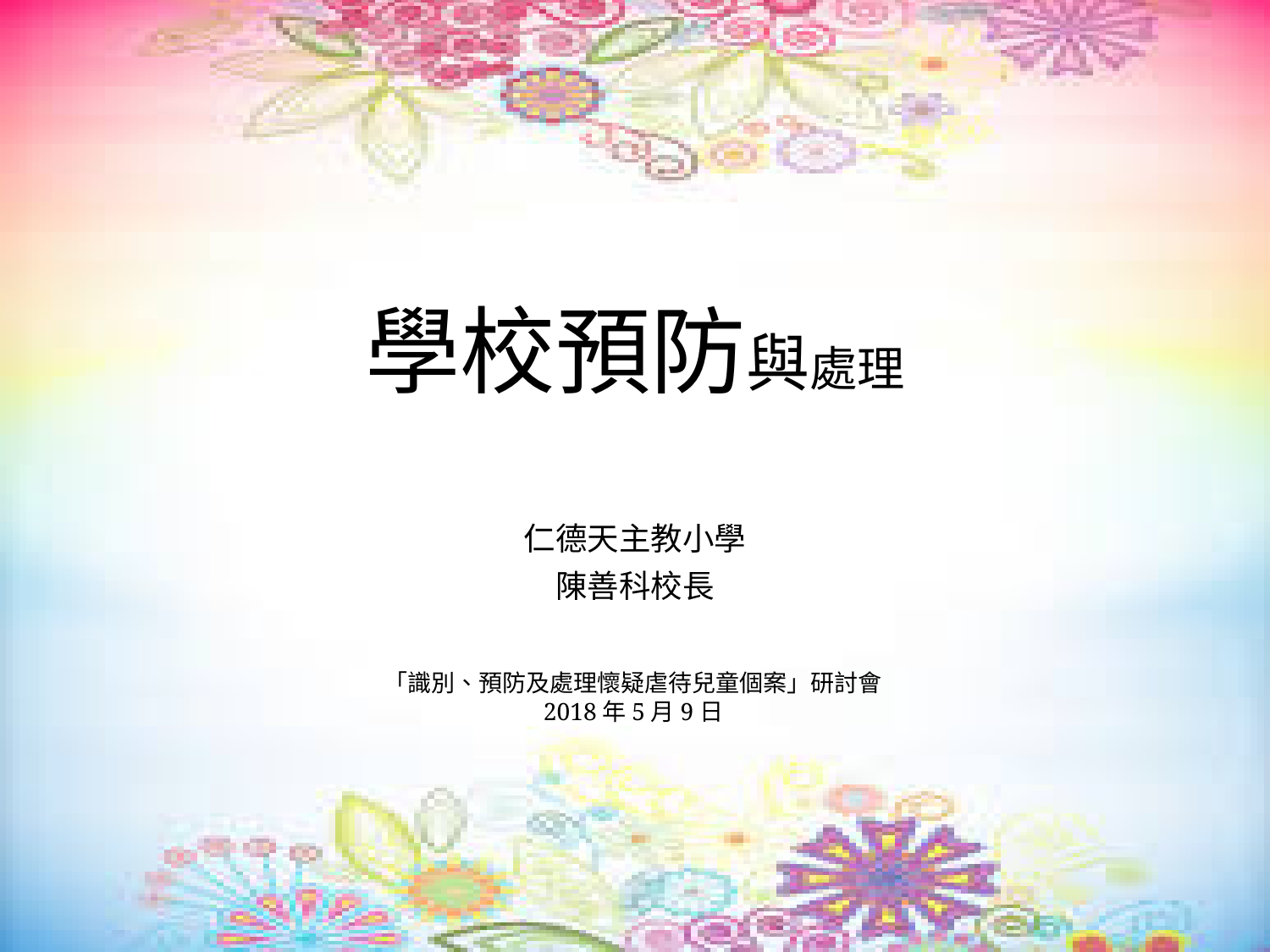

# 學校預防與處理
仁德天主教小學
陳善科校長
「識別、預防及處理懷疑虐待兒童個案」研討會
2018年5月9日